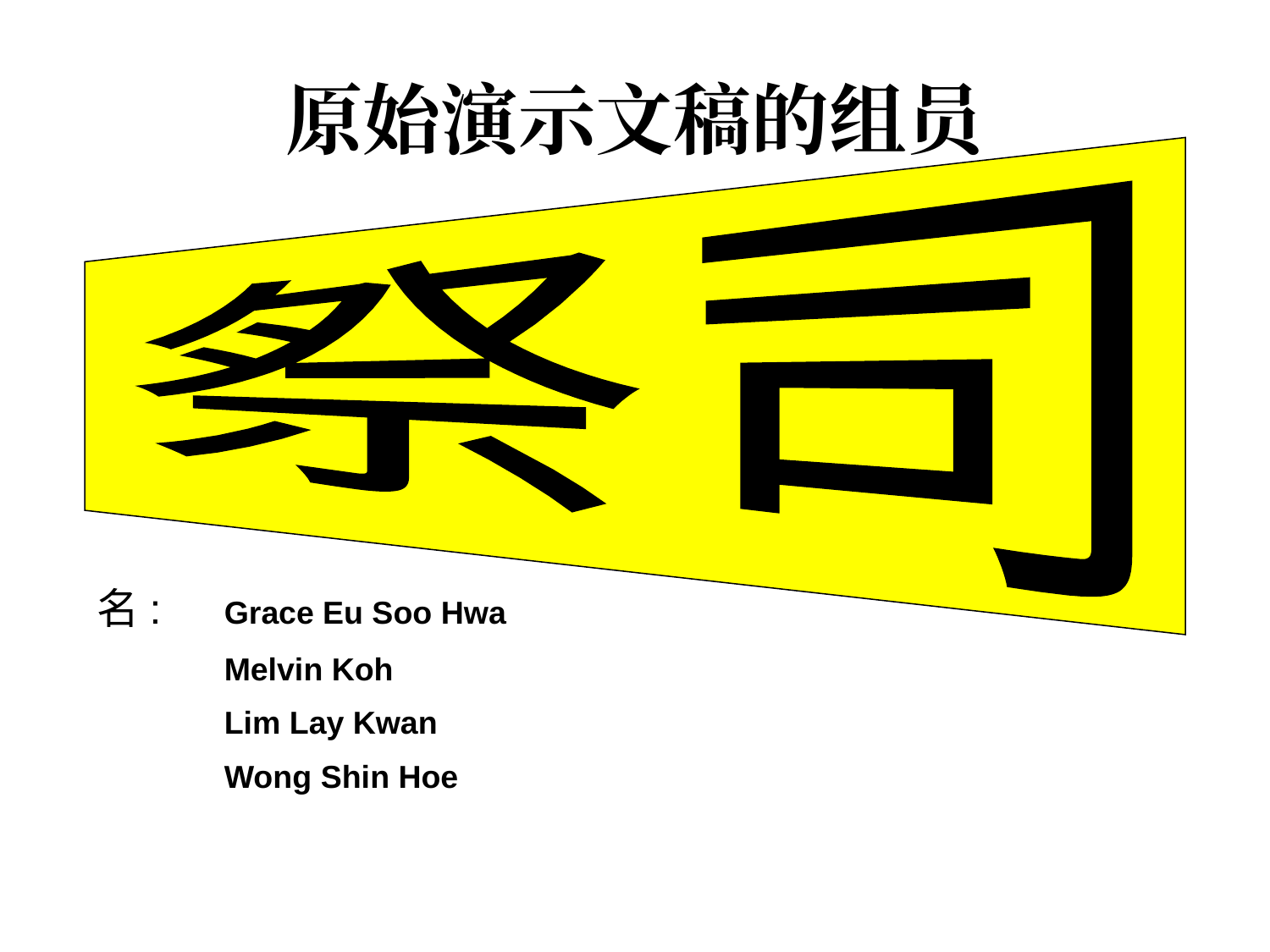

原始演示文稿的组员

祭司
名: 	Grace Eu Soo Hwa
	Melvin Koh
	Lim Lay Kwan
	Wong Shin Hoe